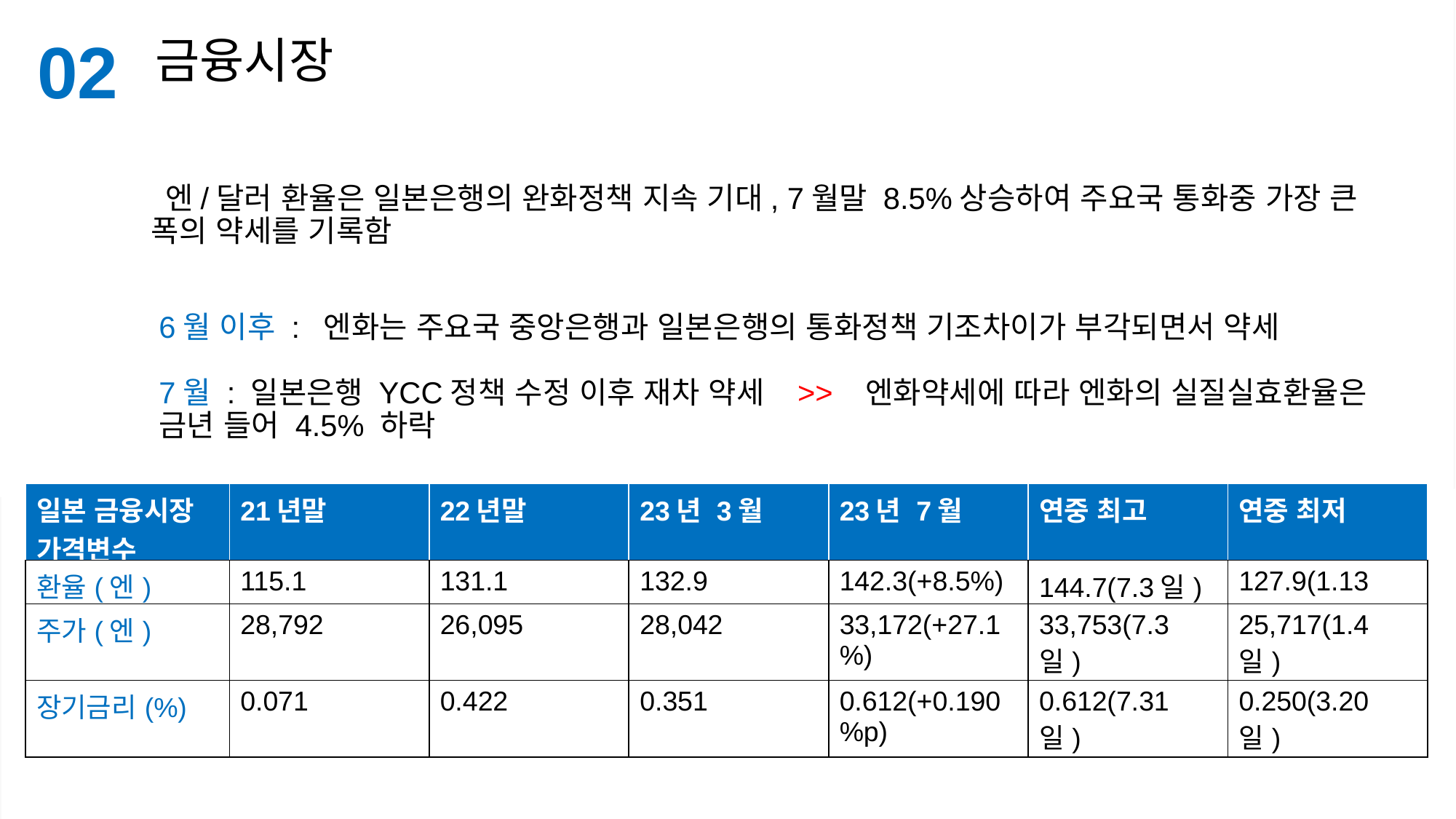

02
금융시장
 엔/달러 환율은 일본은행의 완화정책 지속 기대, 7월말 8.5%상승하여 주요국 통화중 가장 큰 폭의 약세를 기록함

6월 이후 :  엔화는 주요국 중앙은행과 일본은행의 통화정책 기조차이가 부각되면서 약세
7월 : 일본은행 YCC정책 수정 이후 재차 약세   >>   엔화약세에 따라 엔화의 실질실효환율은 금년 들어 4.5% 하락

| 일본 금융시장 가격변수 | 21년말 | 22년말 | 23년 3월 | 23년 7월 | 연중 최고 | 연중 최저 |
| --- | --- | --- | --- | --- | --- | --- |
| 환율(엔) | 115.1 | 131.1 | 132.9 | 142.3(+8.5%) | 144.7(7.3일) | 127.9(1.13일) |
| 주가(엔) | 28,792 | 26,095 | 28,042 | 33,172(+27.1%) | 33,753(7.3일) | 25,717(1.4일) |
| 장기금리(%) | 0.071 | 0.422 | 0.351 | 0.612(+0.190%p) | 0.612(7.31일) | 0.250(3.20일) |
>>